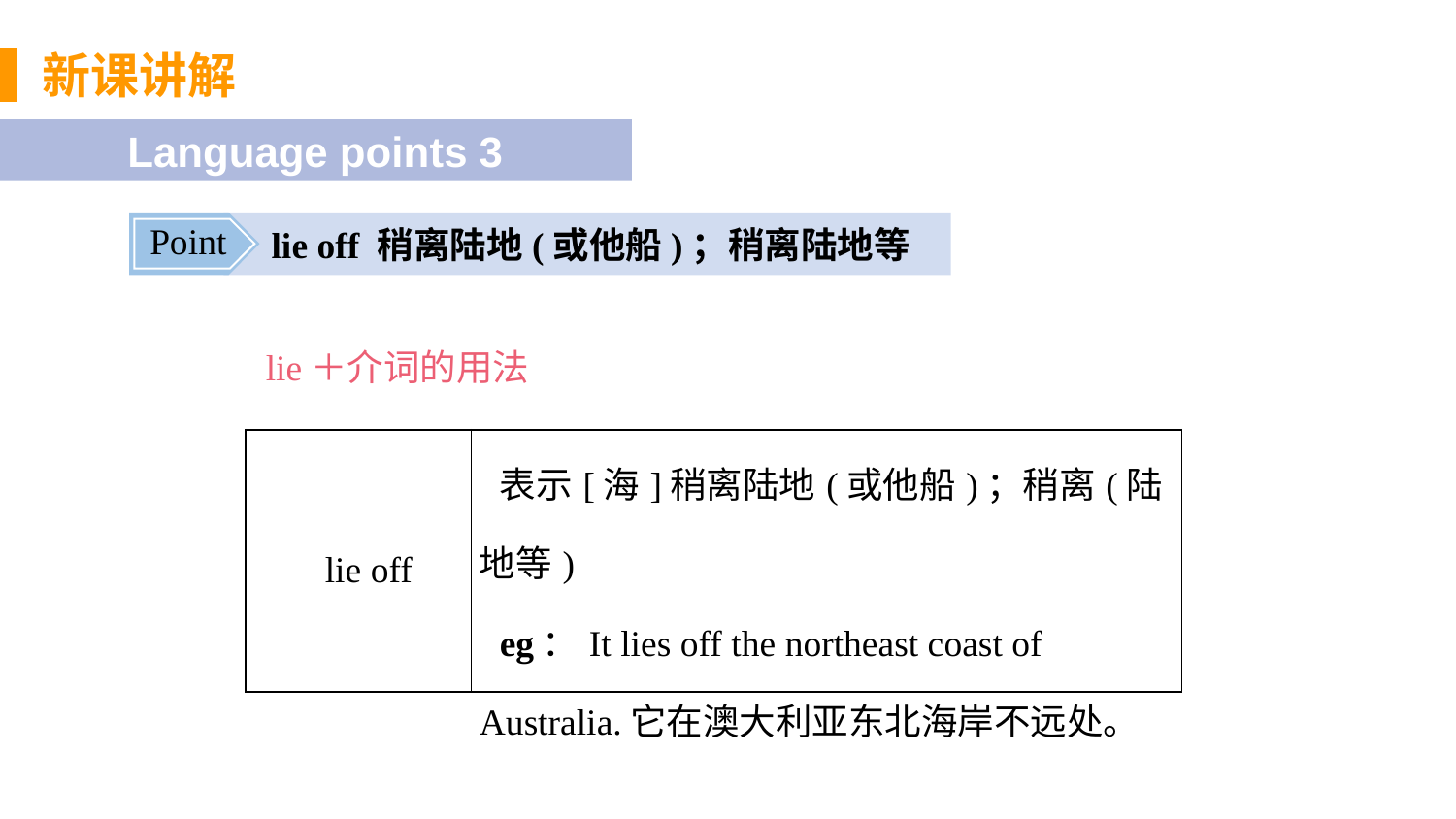

新课讲解

Language points 3

    lie off 稍离陆地(或他船)；稍离陆地等

Point

lie＋介词的用法
| lie off | 表示[海]稍离陆地(或他船)；稍离(陆地等) eg：It lies off the northeast coast of Australia.它在澳大利亚东北海岸不远处。 |
| --- | --- |